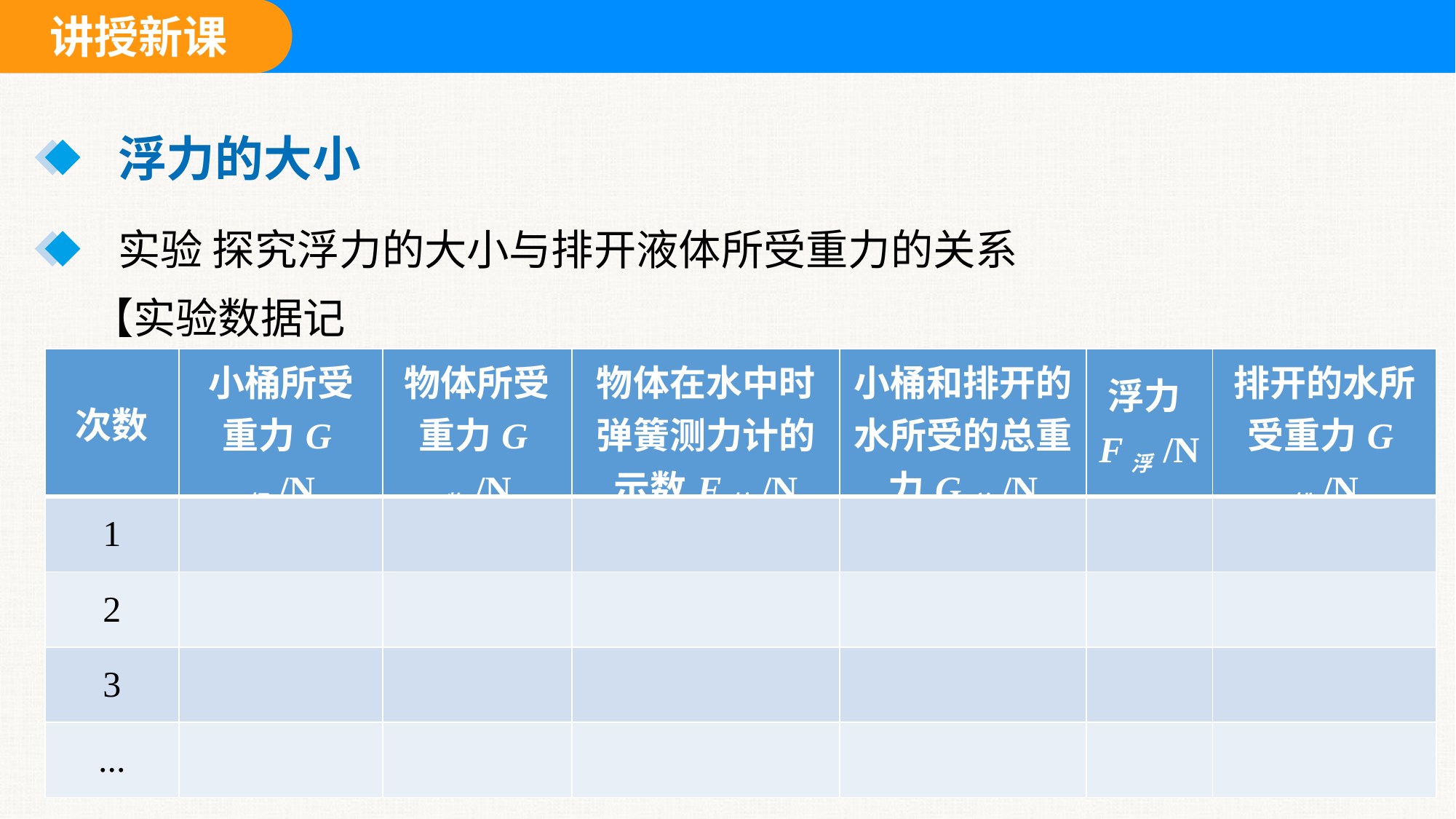

浮力的大小

实验 探究浮力的大小与排开液体所受重力的关系

【实验数据记录】
| 次数 | 小桶所受重力G桶 /N | 物体所受重力G物 /N | 物体在水中时弹簧测力计的示数F拉 /N | 小桶和排开的水所受的总重力G总 /N | 浮力F浮 /N | 排开的水所受重力G排 /N |
| --- | --- | --- | --- | --- | --- | --- |
| 1 |  |  |  |  |  |  |
| 2 |  |  |  |  |  |  |
| 3 |  |  |  |  |  |  |
| ... |  |  |  |  |  |  |